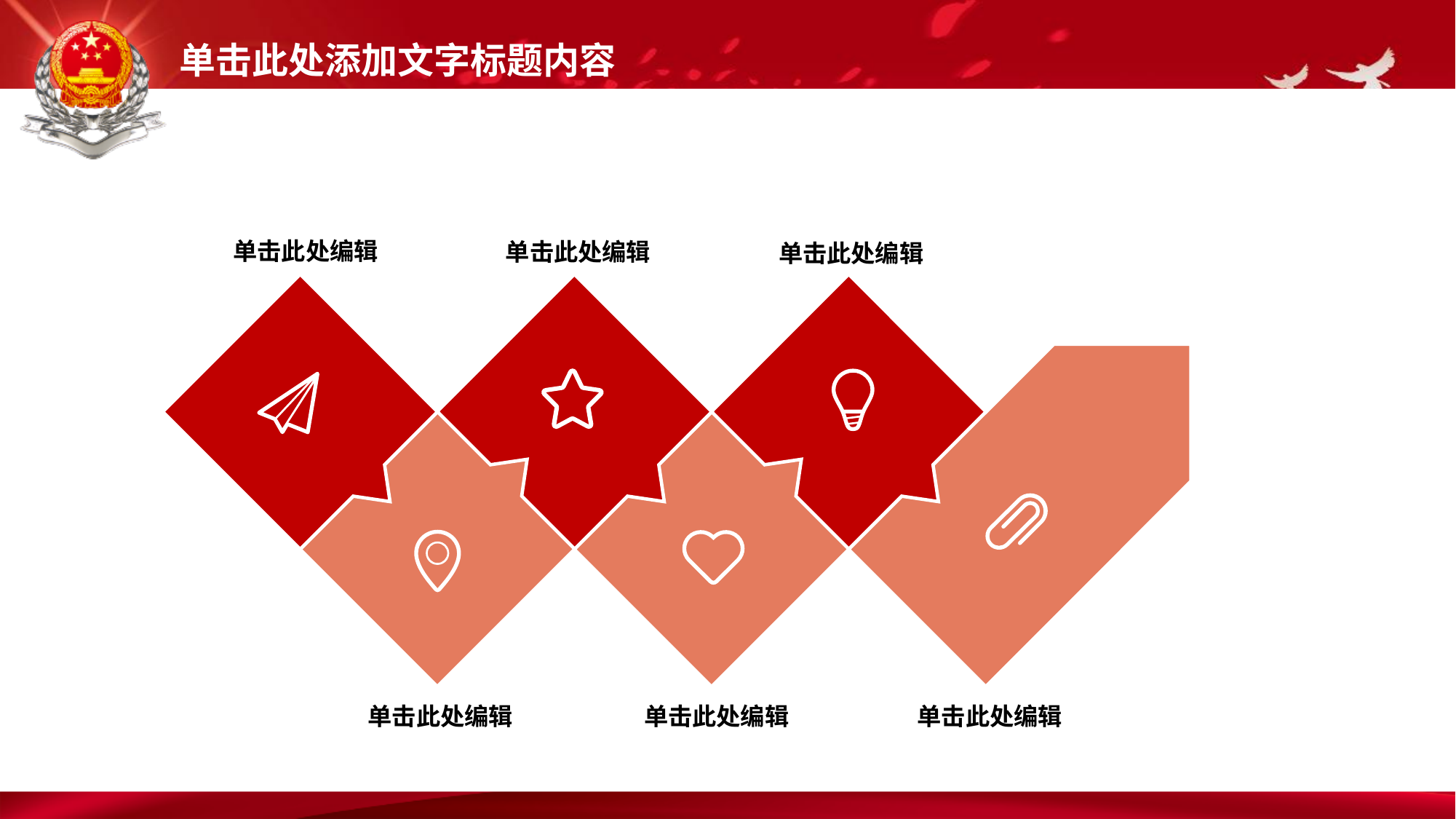

单击此处编辑

单击此处编辑

单击此处编辑

单击此处编辑

单击此处编辑

单击此处编辑